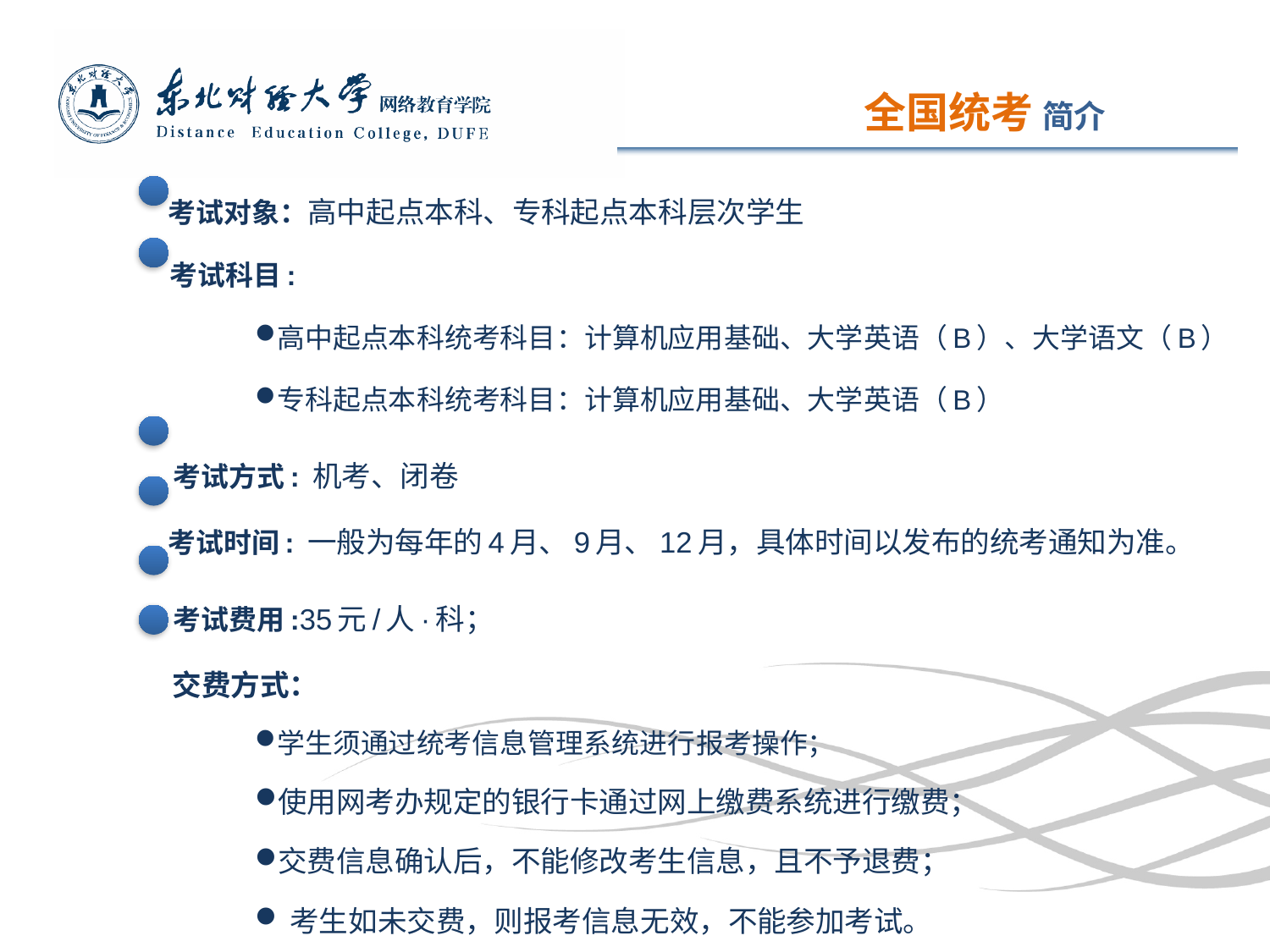

# 全国统考 简介

      考试对象：高中起点本科、专科起点本科层次学生
      考试科目:
高中起点本科统考科目：计算机应用基础、大学英语（B）、大学语文（B）
专科起点本科统考科目：计算机应用基础、大学英语（B）
     考试方式: 机考、闭卷
      考试时间: 一般为每年的4月、9月、12月，具体时间以发布的统考通知为准。
     考试费用:35元/人·科；
      交费方式：
学生须通过统考信息管理系统进行报考操作；
使用网考办规定的银行卡通过网上缴费系统进行缴费；
交费信息确认后，不能修改考生信息，且不予退费；
 考生如未交费，则报考信息无效，不能参加考试。